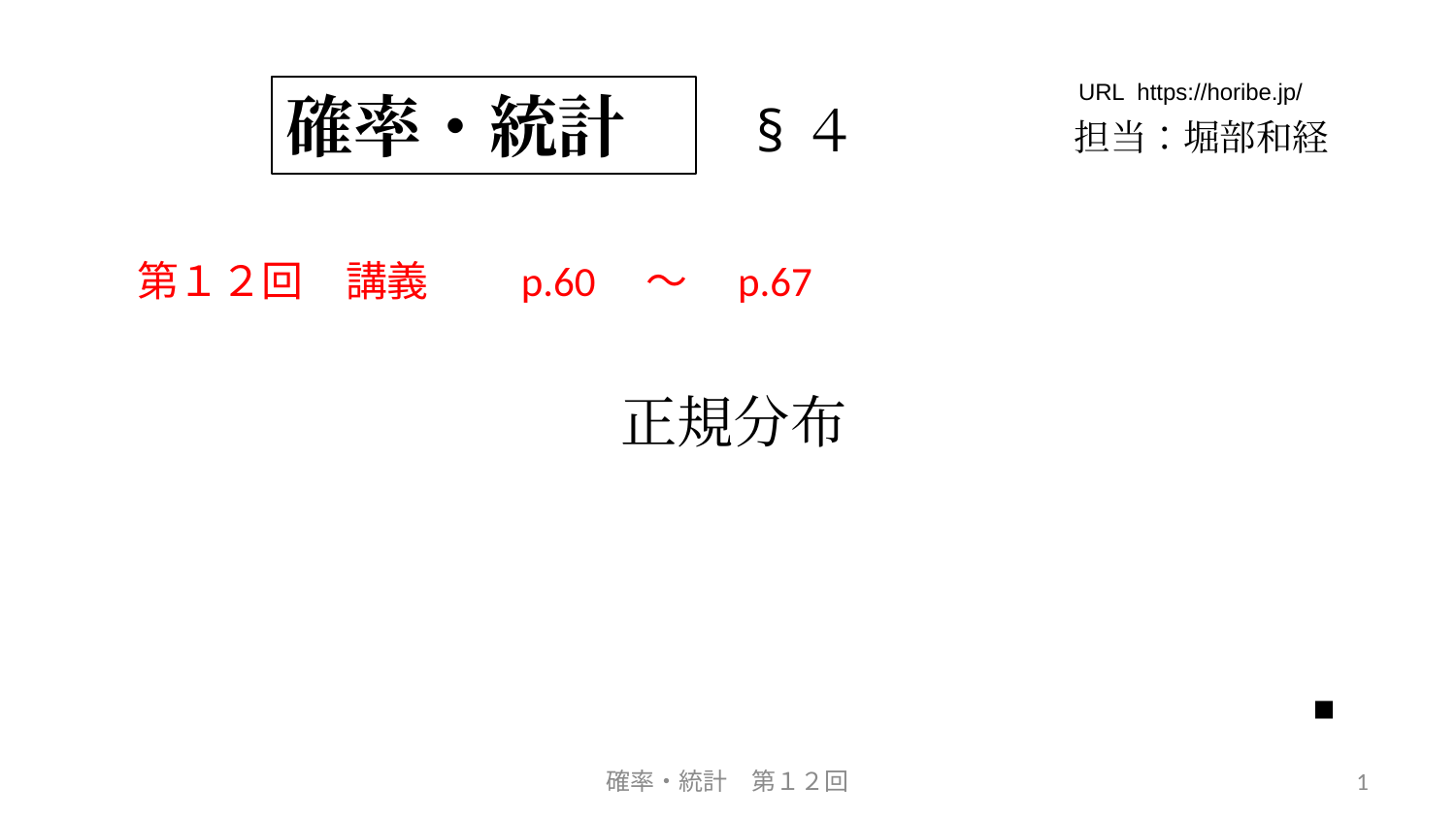

URL  https://horibe.jp/
確率・統計
§４
担当：堀部和経
第１２回　講義　　p.60　～　p.67
正規分布
■

確率・統計　第１２回
1